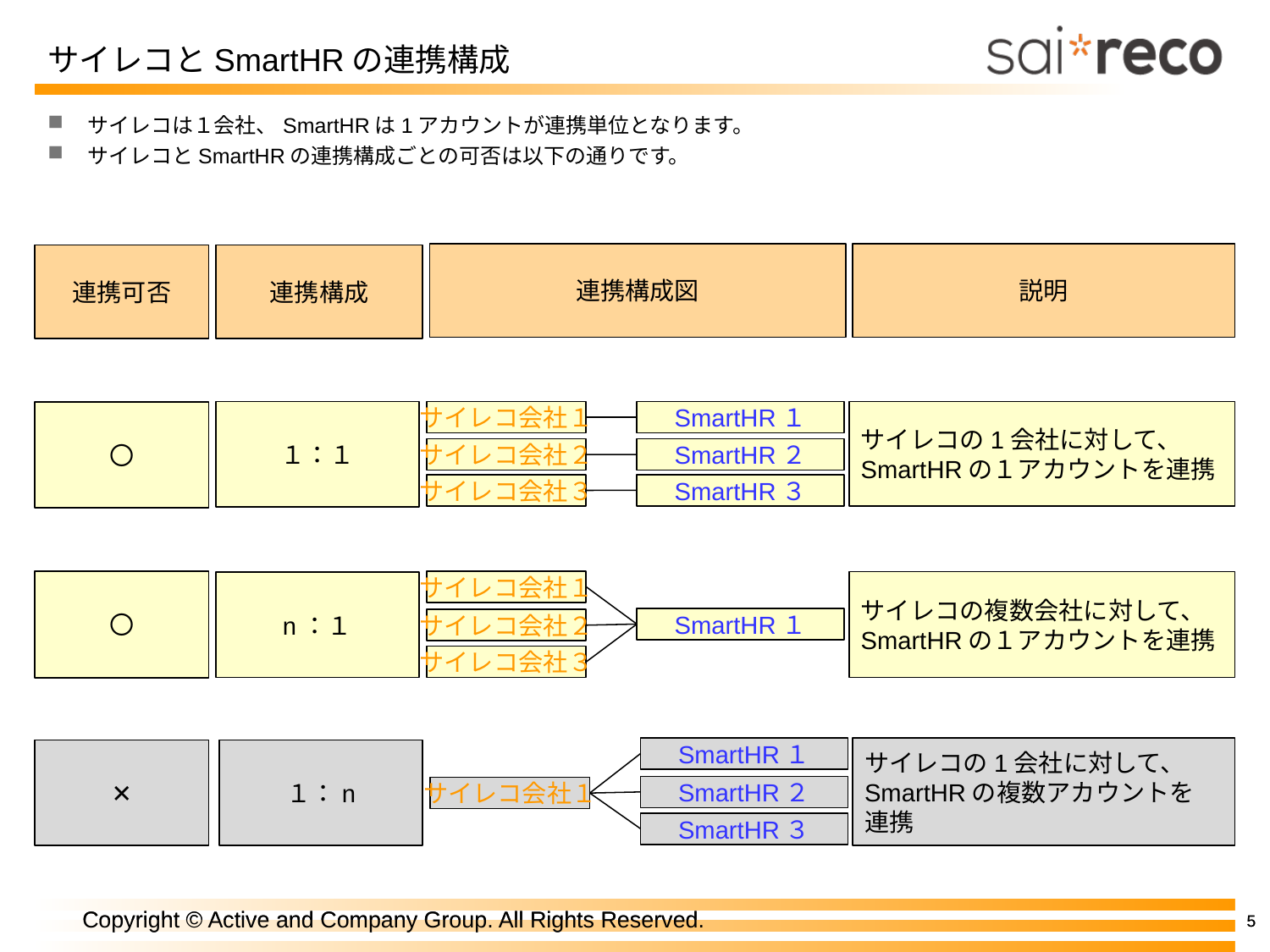

# サイレコとSmartHRの連携構成
サイレコは１会社、SmartHRは1アカウントが連携単位となります。
サイレコとSmartHRの連携構成ごとの可否は以下の通りです。

連携構成図
説明
連携可否
連携構成
１：１
サイレコ会社１
SmartHR１
サイレコの1会社に対して、
SmartHRの１アカウントを連携
〇
SmartHR２
サイレコ会社２
SmartHR３
サイレコ会社３
〇
サイレコ会社１
サイレコの複数会社に対して、
SmartHRの１アカウントを連携
n：１
SmartHR１
サイレコ会社２
サイレコ会社３
サイレコの1会社に対して、
SmartHRの複数アカウントを
連携
SmartHR１
✕
１：n
SmartHR２
サイレコ会社１
SmartHR３